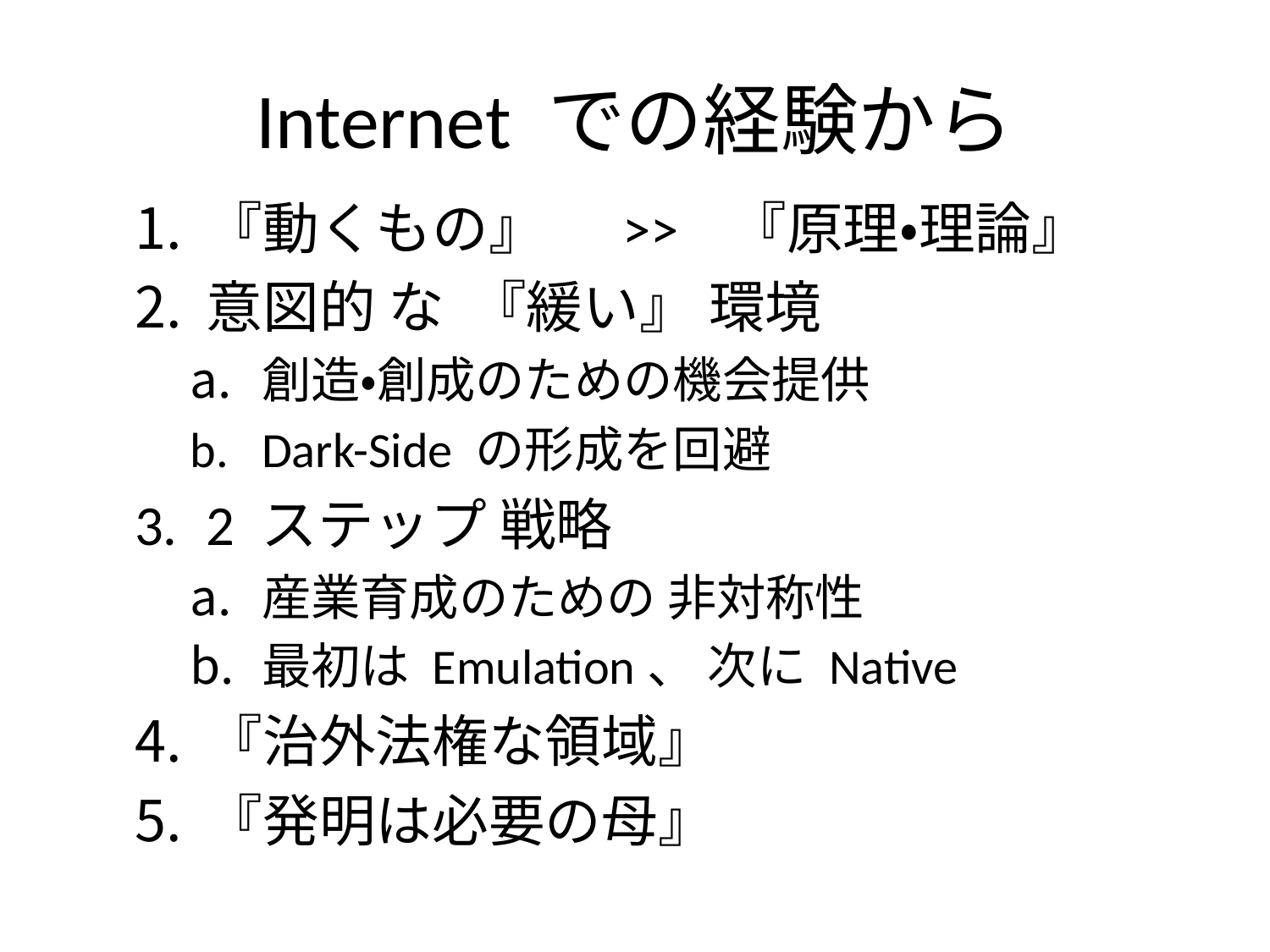

# Internet での経験から
『動くもの』     >>   『原理・理論』
意図的 な  『緩い』 環境
創造・創成のための機会提供
Dark-Side の形成を回避
2 ステップ 戦略
産業育成のための 非対称性
最初は Emulation、 次に Native
『治外法権な領域』
『発明は必要の母』